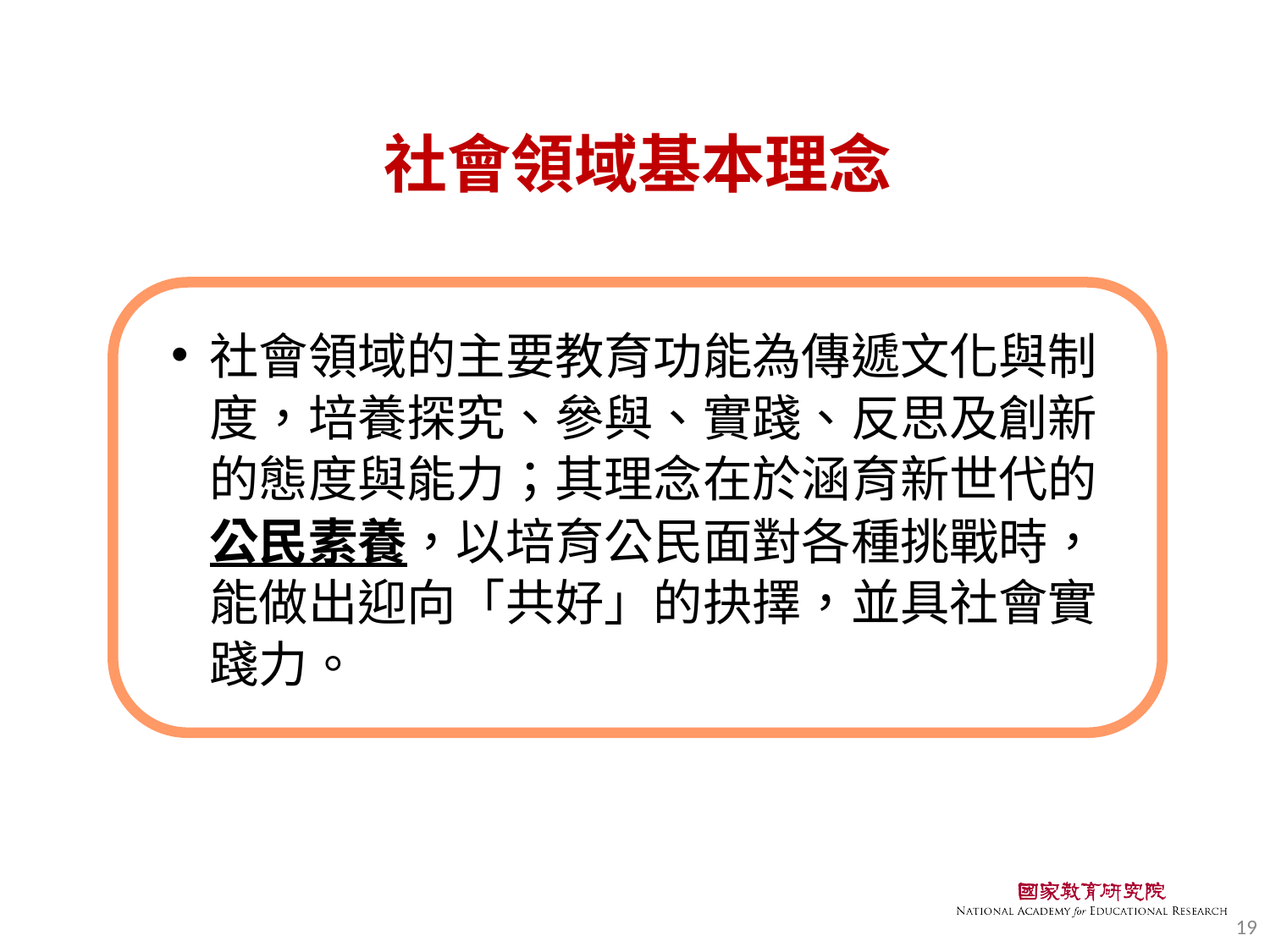

# 社會領域基本理念

社會領域的主要教育功能為傳遞文化與制度，培養探究、參與、實踐、反思及創新的態度與能力；其理念在於涵育新世代的公民素養，以培育公民面對各種挑戰時，能做出迎向「共好」的抉擇，並具社會實踐力。
19